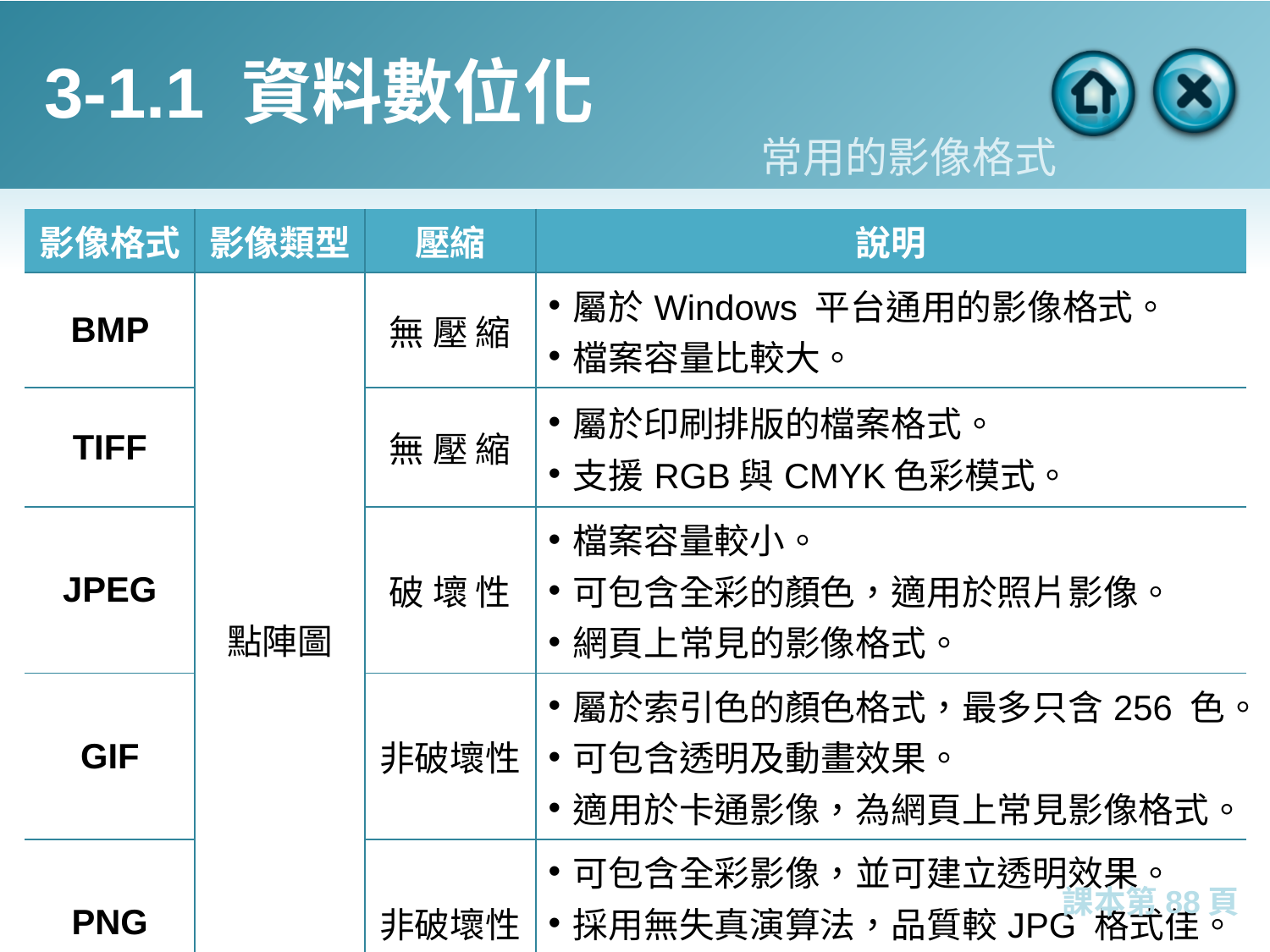

# 3-1.1 資料數位化
常用的影像格式
| 影像格式 | 影像類型 | 壓縮 | 說明 |
| --- | --- | --- | --- |
| BMP | 點陣圖 | 無 壓 縮 | 屬於Windows 平台通用的影像格式。 檔案容量比較大。 |
| TIFF |  | 無 壓 縮 | 屬於印刷排版的檔案格式。 支援RGB與CMYK色彩模式。 |
| JPEG |  | 破 壞 性 | 檔案容量較小。 可包含全彩的顏色，適用於照片影像。 網頁上常見的影像格式。 |
| GIF |  | 非破壞性 | 屬於索引色的顏色格式，最多只含256 色。 可包含透明及動畫效果。 適用於卡通影像，為網頁上常見影像格式。 |
| PNG |  | 非破壞性 | 可包含全彩影像，並可建立透明效果。 採用無失真演算法，品質較JPG 格式佳。 為網頁上常見的影像格式。 |
課本第88頁